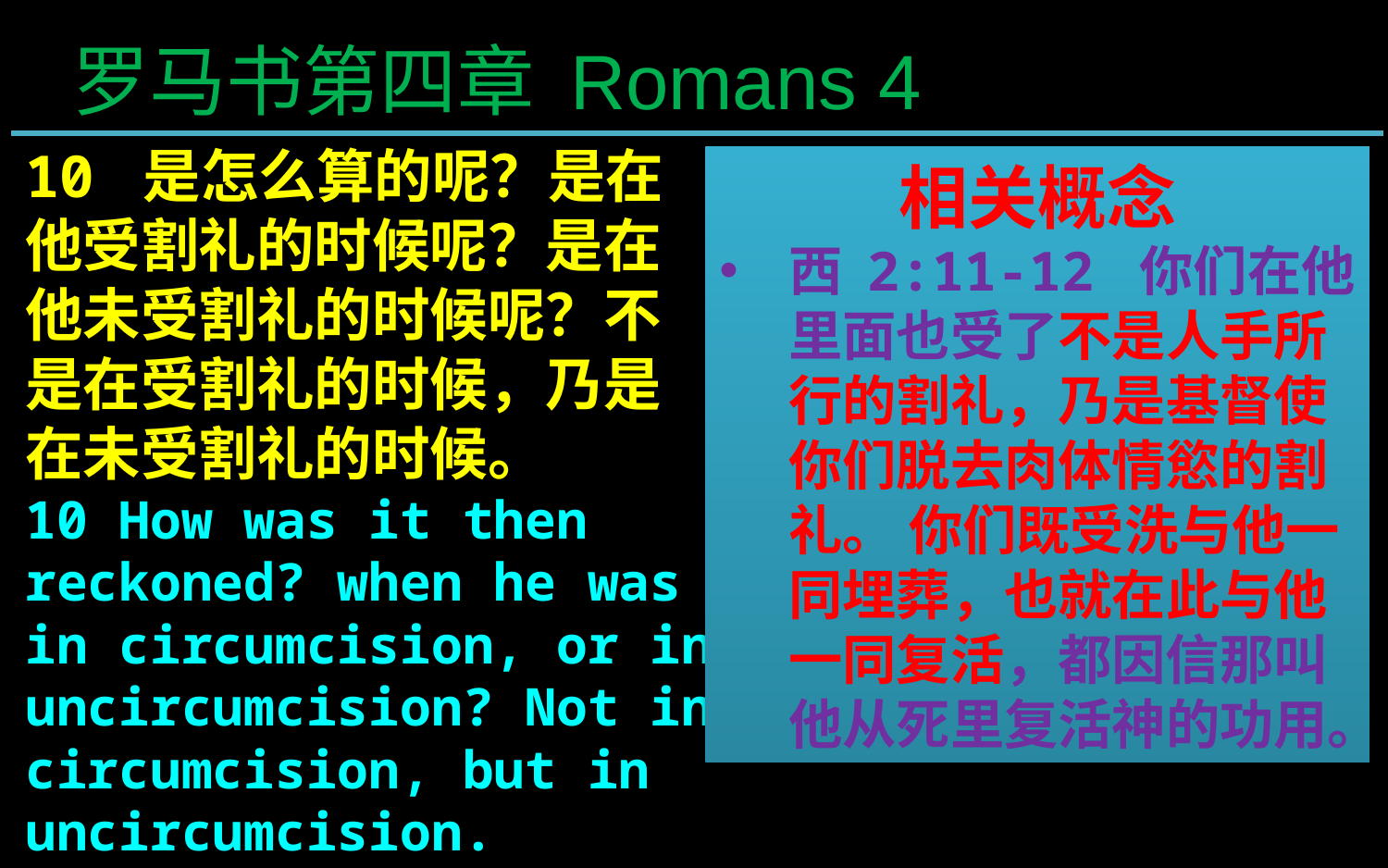

罗马书第四章 Romans 4
10 是怎么算的呢？是在他受割礼的时候呢？是在他未受割礼的时候呢？不是在受割礼的时候，乃是在未受割礼的时候。
10 How was it then reckoned? when he was in circumcision, or in uncircumcision? Not in circumcision, but in uncircumcision.
相关概念
西 2:11-12 你们在他里面也受了不是人手所行的割礼，乃是基督使你们脱去肉体情慾的割礼。 你们既受洗与他一同埋葬，也就在此与他一同复活，都因信那叫他从死里复活神的功用。